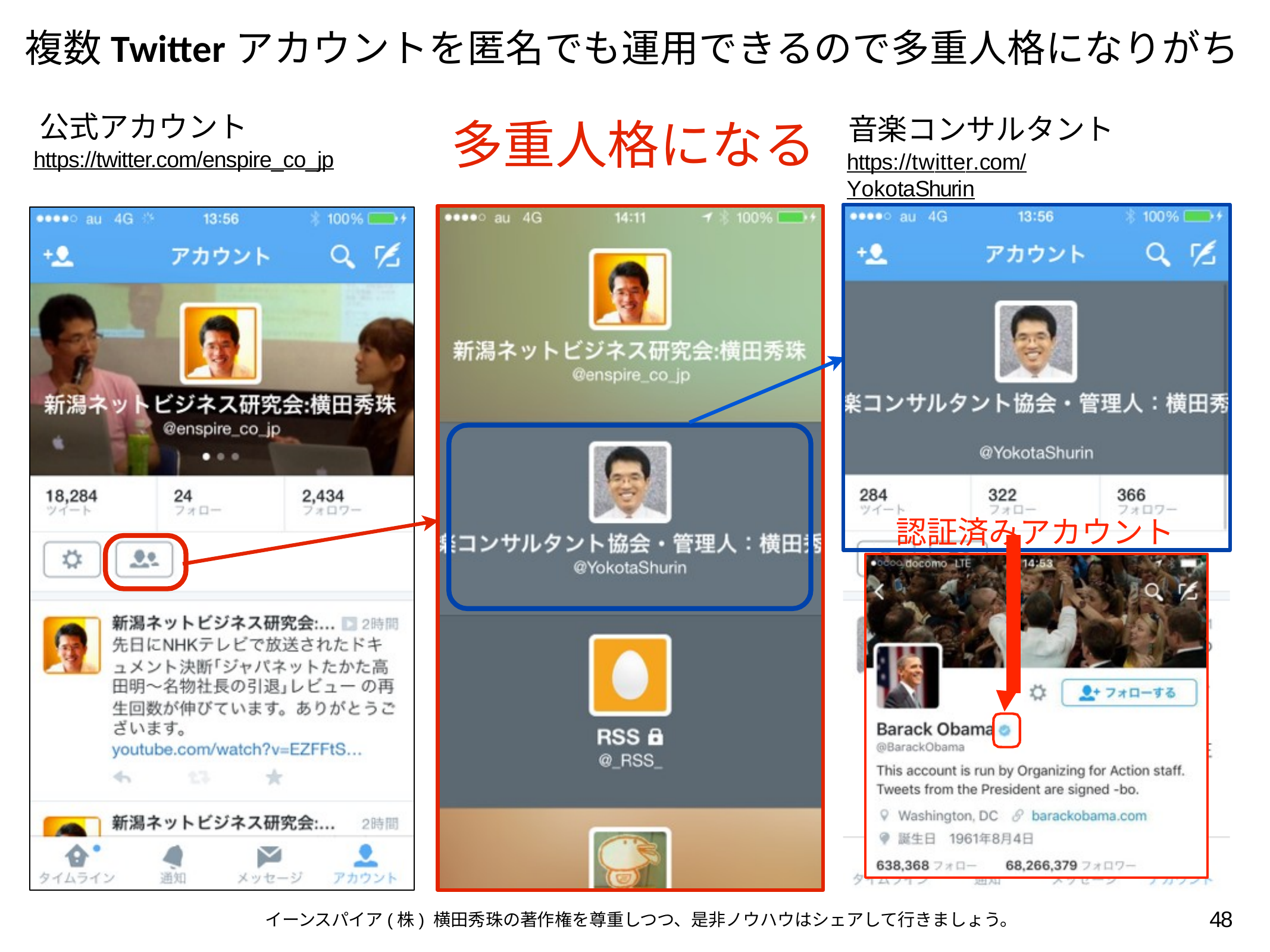

# 複数Twitterアカウントを匿名でも運用できるので多重人格になりがち
公式アカウント
https://twitter.com/enspire_co_jp
音楽コンサルタント
https://twitter.com/YokotaShurin
多重人格になる

認証済みアカウント

48
イーンスパイア(株) 横田秀珠の著作権を尊重しつつ、是非ノウハウはシェアして行きましょう。